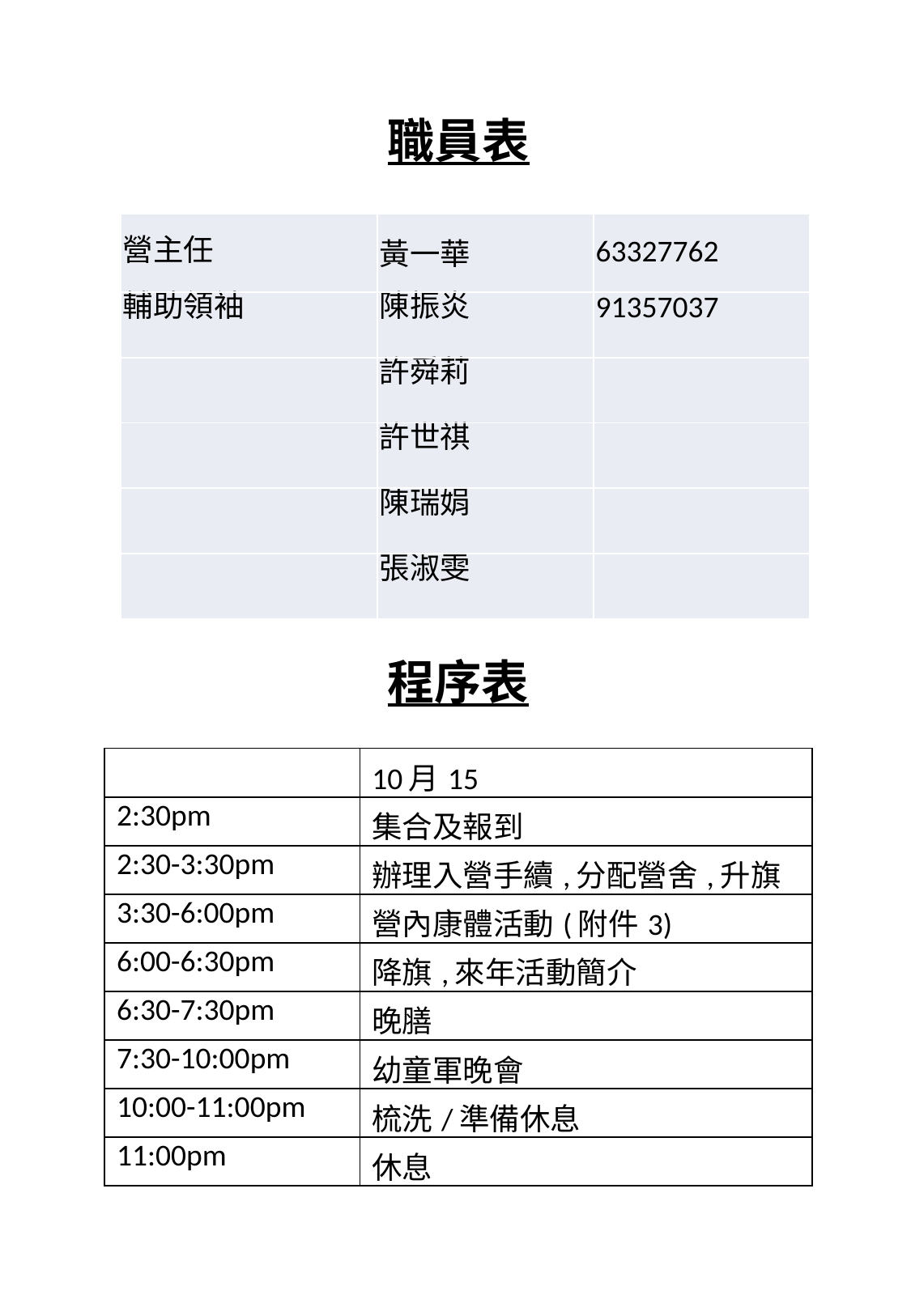

職員表
| 營主任 | 黃一華 | 63327762 |
| --- | --- | --- |
| 輔助領袖 | 陳振炎 | 91357037 |
|  | 許舜莉 |  |
|  | 許世祺 |  |
|  | 陳瑞娟 |  |
|  | 張淑雯 |  |

程序表
|  | 10月15 |
| --- | --- |
| 2:30pm | 集合及報到 |
| 2:30-3:30pm | 辦理入營手續,分配營舍,升旗 |
| 3:30-6:00pm | 營內康體活動(附件3) |
| 6:00-6:30pm | 降旗,來年活動簡介 |
| 6:30-7:30pm | 晚膳 |
| 7:30-10:00pm | 幼童軍晚會 |
| 10:00-11:00pm | 梳洗/準備休息 |
| 11:00pm | 休息 |